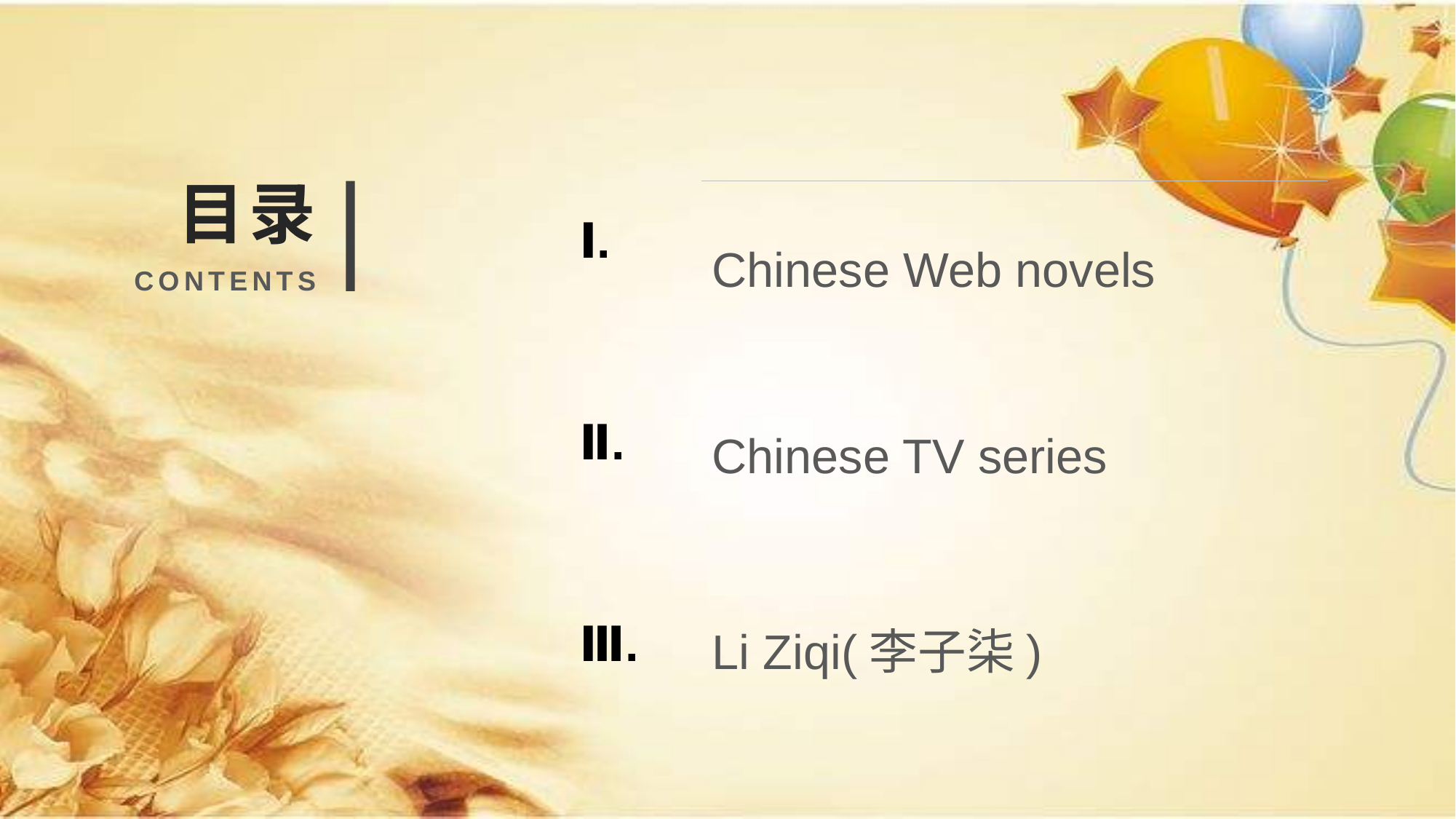

目录

Chinese Web novels
Ⅰ.
CONTENTS
Chinese TV series
Ⅱ.
Li Ziqi(李子柒)
Ⅲ.